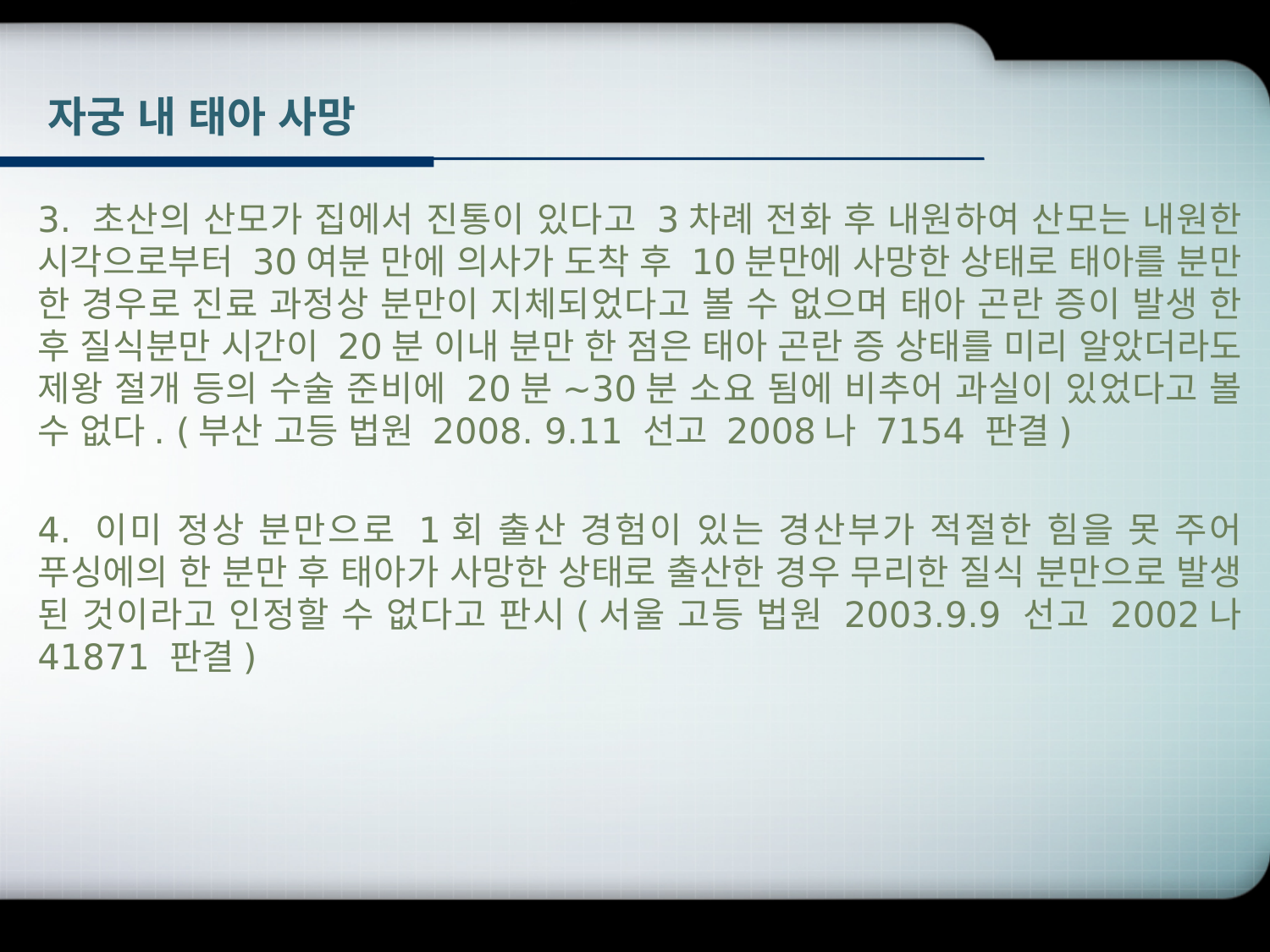

# 자궁 내 태아 사망
3. 초산의 산모가 집에서 진통이 있다고 3차례 전화 후 내원하여 산모는 내원한 시각으로부터 30여분 만에 의사가 도착 후 10분만에 사망한 상태로 태아를 분만 한 경우로 진료 과정상 분만이 지체되었다고 볼 수 없으며 태아 곤란 증이 발생 한 후 질식분만 시간이 20분 이내 분만 한 점은 태아 곤란 증 상태를 미리 알았더라도 제왕 절개 등의 수술 준비에 20분~30분 소요 됨에 비추어 과실이 있었다고 볼 수 없다. (부산 고등 법원 2008. 9.11 선고 2008나 7154 판결)

4. 이미 정상 분만으로 1회 출산 경험이 있는 경산부가 적절한 힘을 못 주어 푸싱에의 한 분만 후 태아가 사망한 상태로 출산한 경우 무리한 질식 분만으로 발생 된 것이라고 인정할 수 없다고 판시(서울 고등 법원 2003.9.9 선고 2002나 41871 판결)